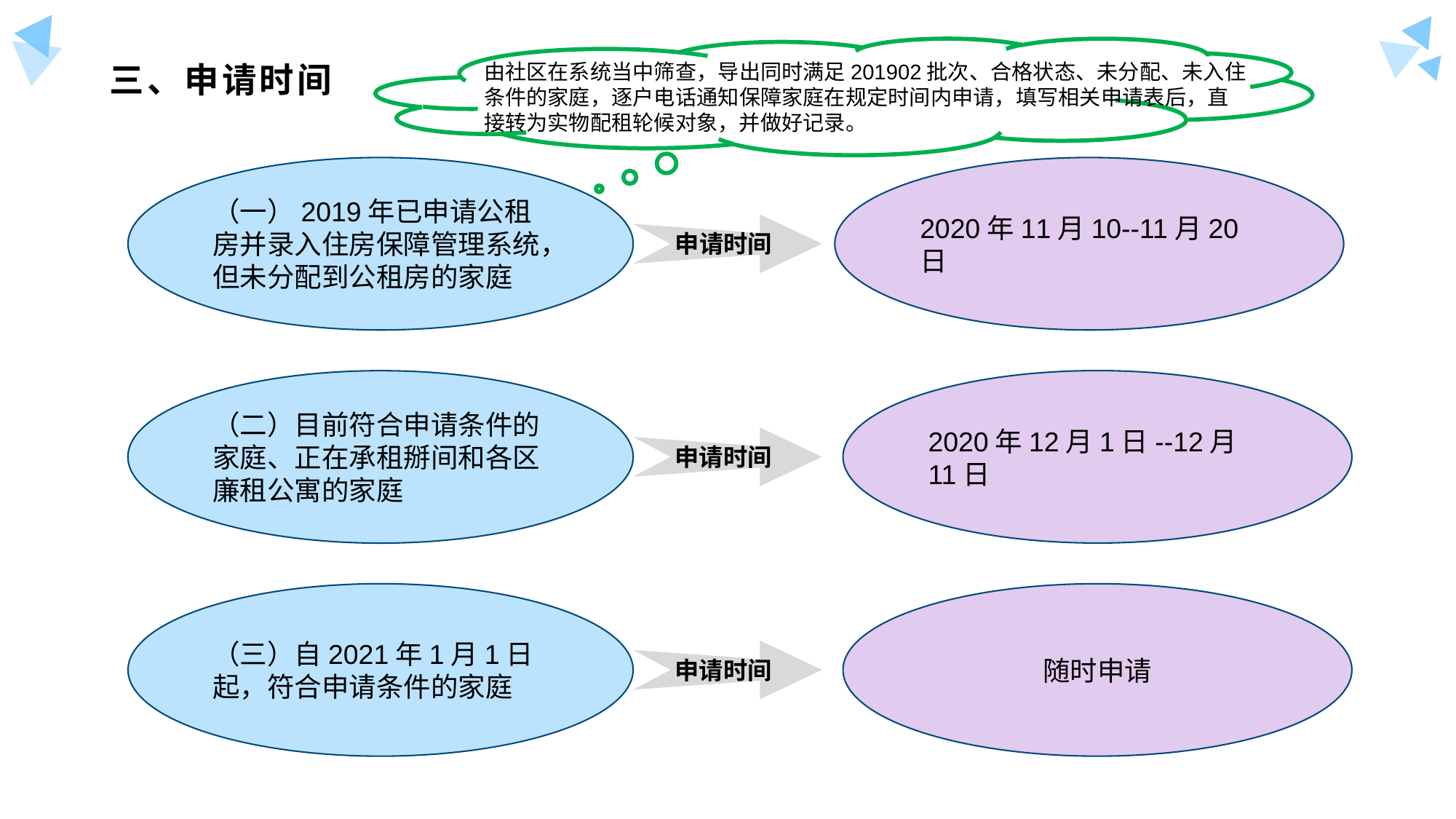

# 三、申请时间
由社区在系统当中筛查，导出同时满足201902批次、合格状态、未分配、未入住条件的家庭，逐户电话通知保障家庭在规定时间内申请，填写相关申请表后，直接转为实物配租轮候对象，并做好记录。
（一）2019年已申请公租房并录入住房保障管理系统，但未分配到公租房的家庭
2020年11月10--11月20日

申请时间
2020年12月1日--12月11日
（二）目前符合申请条件的家庭、正在承租掰间和各区廉租公寓的家庭

申请时间
（三）自2021年1月1日起，符合申请条件的家庭
随时申请

申请时间